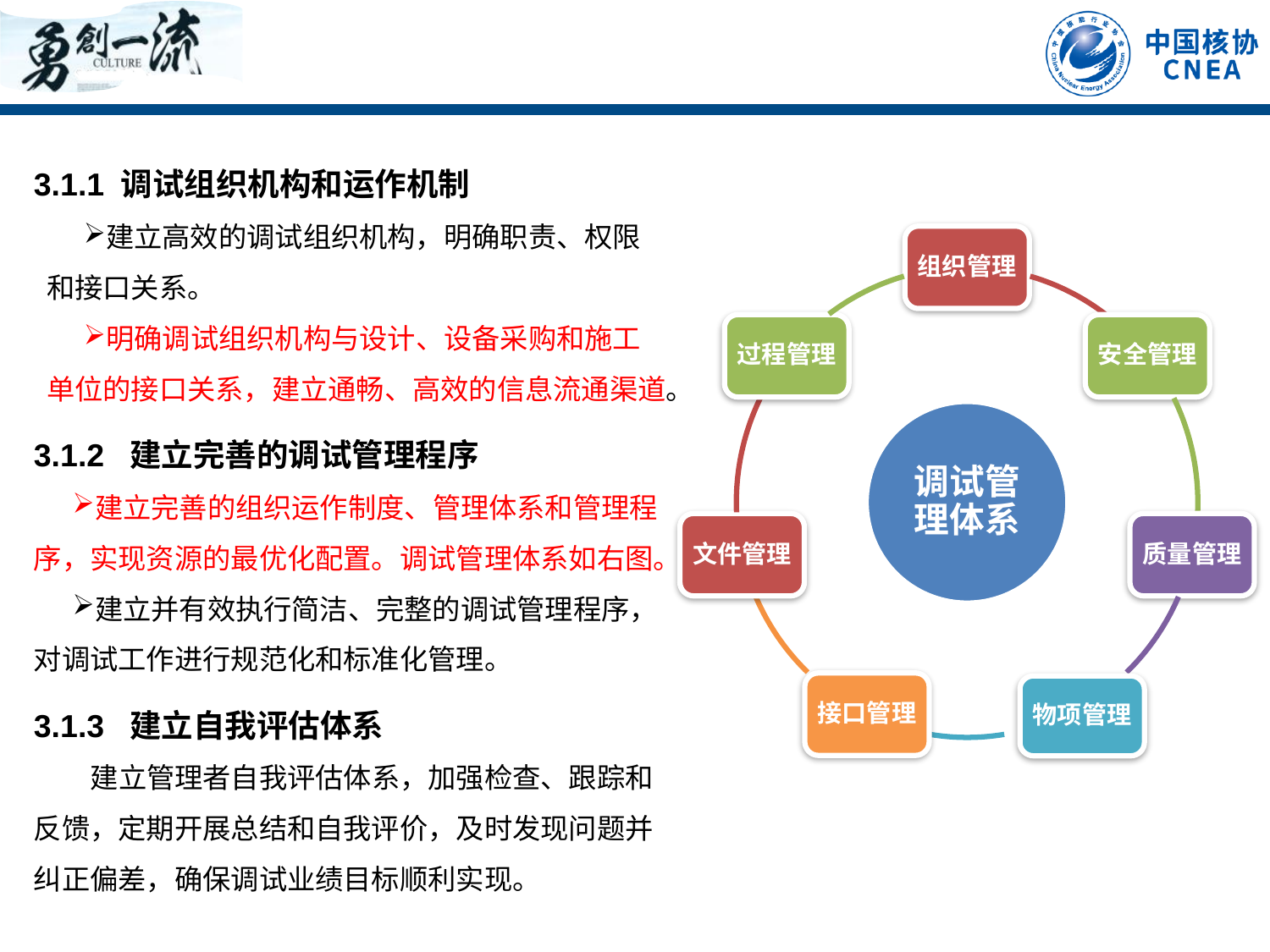

35
3.1.1 调试组织机构和运作机制
建立高效的调试组织机构，明确职责、权限和接口关系。
明确调试组织机构与设计、设备采购和施工单位的接口关系，建立通畅、高效的信息流通渠道。
3.1.2  建立完善的调试管理程序
建立完善的组织运作制度、管理体系和管理程序，实现资源的最优化配置。调试管理体系如右图。
建立并有效执行简洁、完整的调试管理程序，对调试工作进行规范化和标准化管理。
3.1.3  建立自我评估体系
建立管理者自我评估体系，加强检查、跟踪和反馈，定期开展总结和自我评价，及时发现问题并纠正偏差，确保调试业绩目标顺利实现。
组织管理

过程管理
安全管理
文件管理
质量管理
接口管理
物项管理

调试管理体系